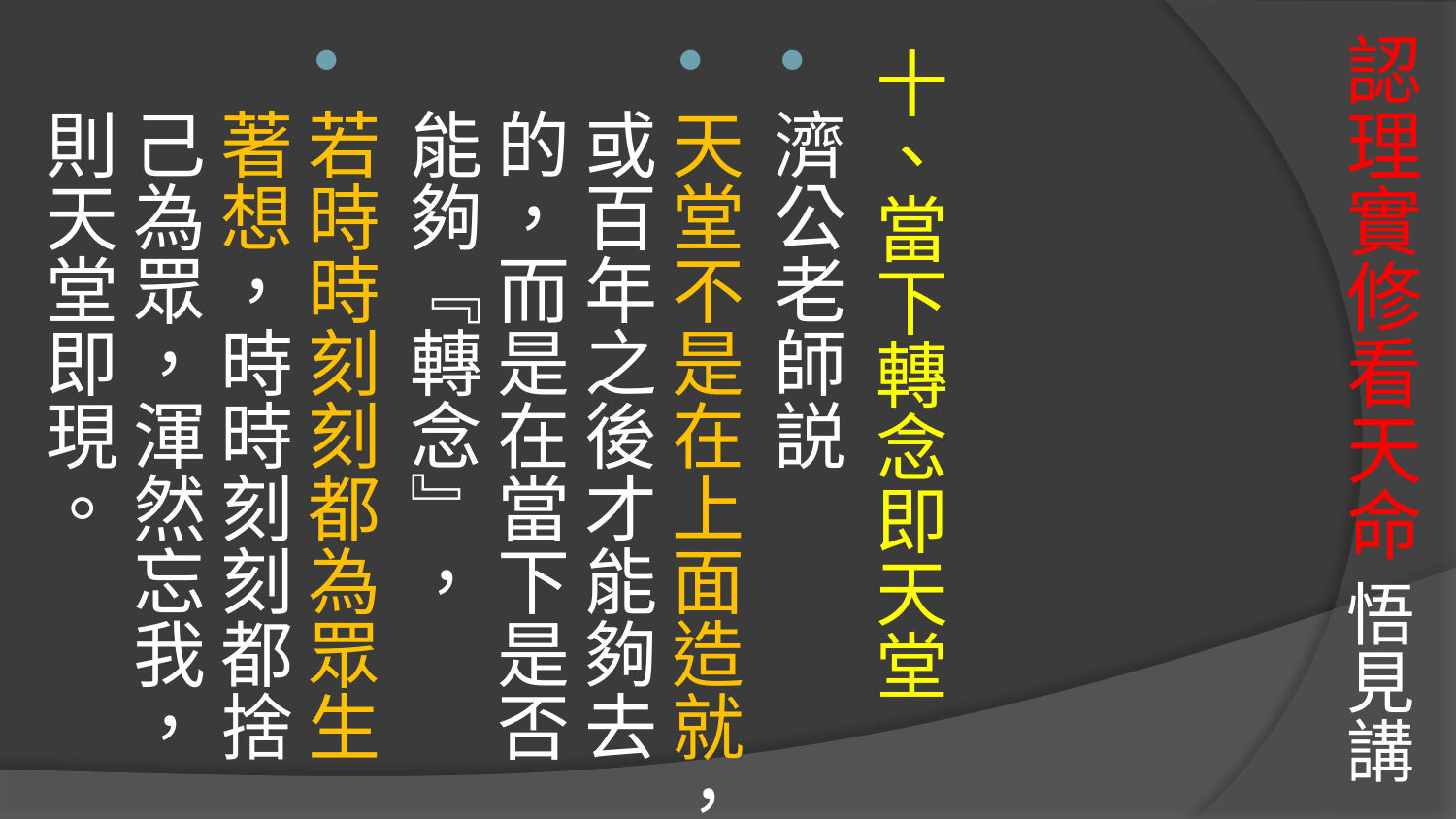

# 認理實修看天命 悟見講
十、當下轉念即天堂
濟公老師説
天堂不是在上面造就，或百年之後才能夠去的，而是在當下是否能夠『轉念』，
若時時刻刻都為眾生著想，時時刻刻都捨己為眾，渾然忘我，則天堂即現。